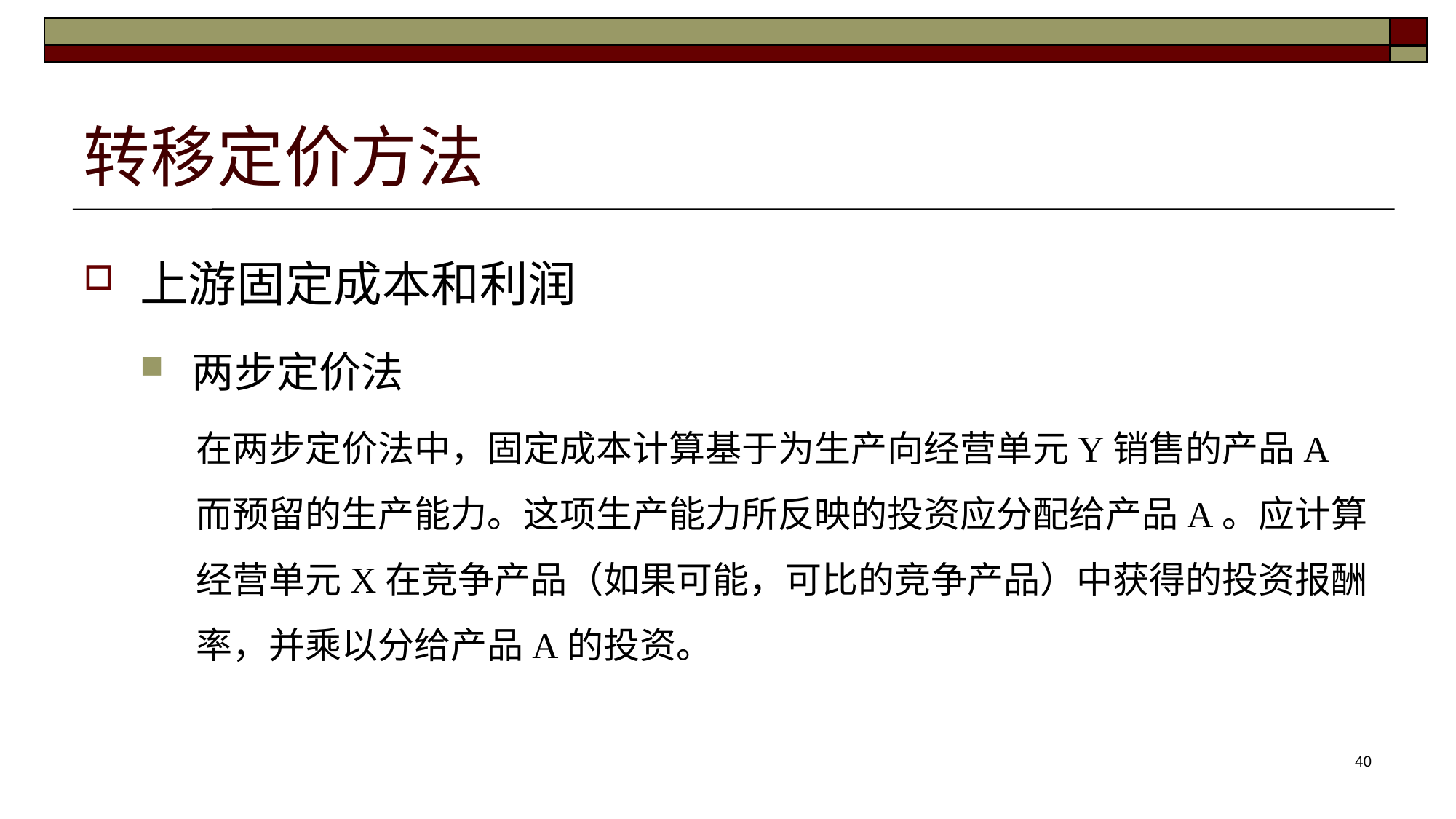

# 转移定价方法
上游固定成本和利润
两步定价法
在两步定价法中，固定成本计算基于为生产向经营单元Y销售的产品A而预留的生产能力。这项生产能力所反映的投资应分配给产品A。应计算经营单元X在竞争产品（如果可能，可比的竞争产品）中获得的投资报酬率，并乘以分给产品A的投资。
40